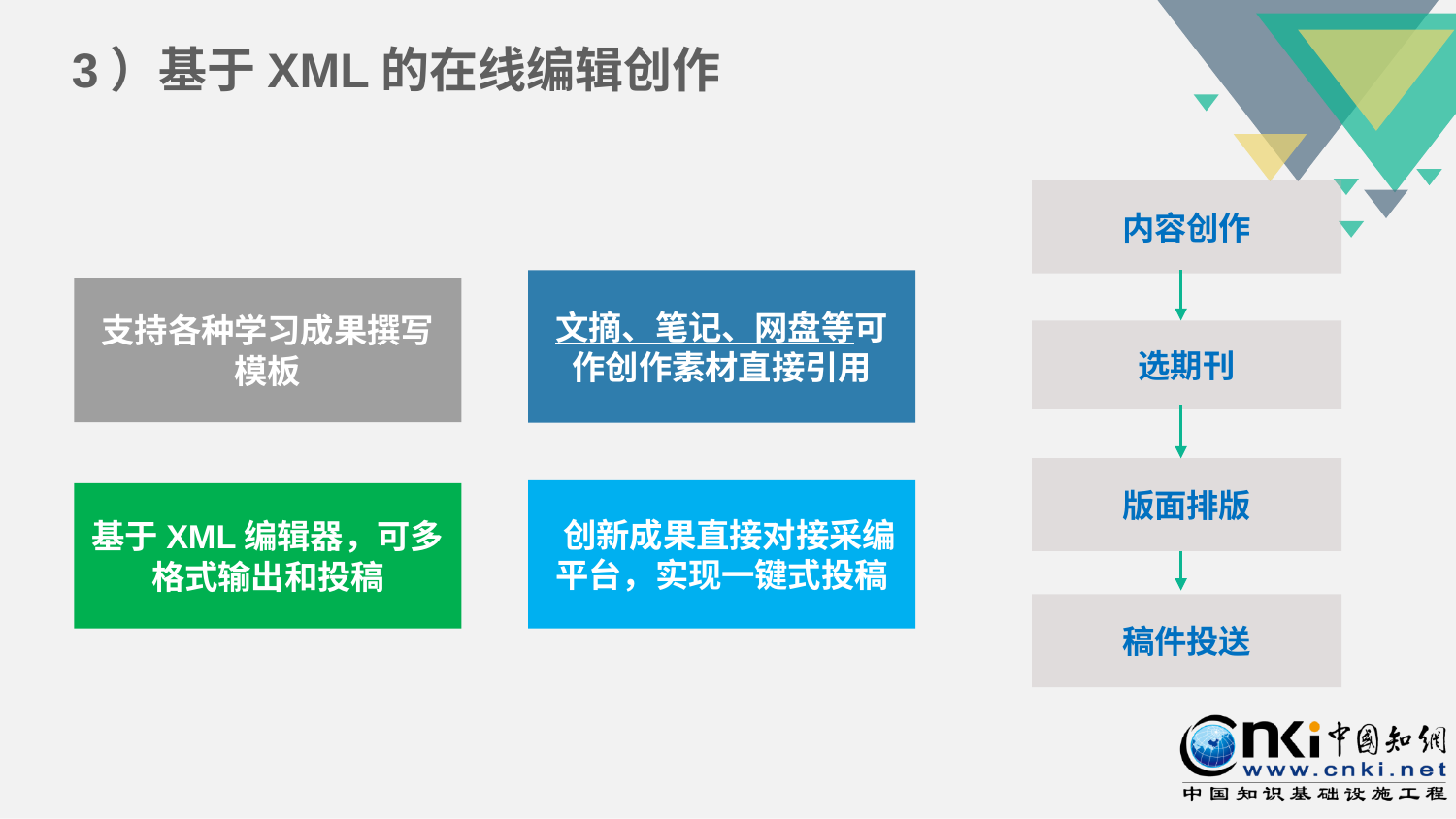

3）基于XML的在线编辑创作
内容创作
文摘、笔记、网盘等可作创作素材直接引用
支持各种学习成果撰写模板
选期刊
版面排版
 创新成果直接对接采编平台，实现一键式投稿
基于XML编辑器，可多格式输出和投稿
稿件投送